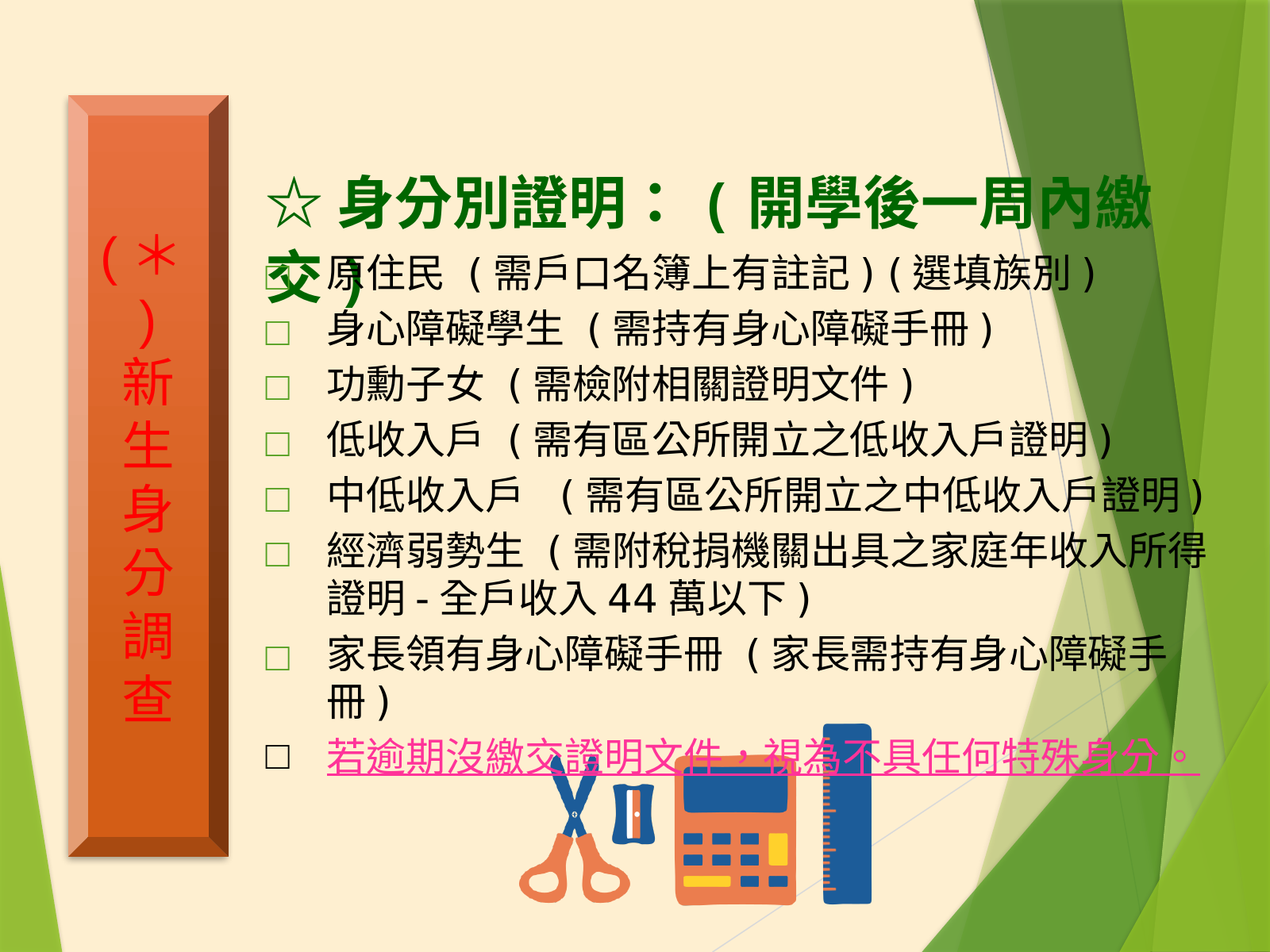

(＊)
新生身分調查
☆身分別證明：(開學後一周內繳交)
原住民 (需戶口名簿上有註記) (選填族別)
身心障礙學生 (需持有身心障礙手冊)
功勳子女 (需檢附相關證明文件)
低收入戶 (需有區公所開立之低收入戶證明)
中低收入戶  (需有區公所開立之中低收入戶證明)
經濟弱勢生 (需附稅捐機關出具之家庭年收入所得證明-全戶收入44萬以下)
家長領有身心障礙手冊 (家長需持有身心障礙手冊)
若逾期沒繳交證明文件，視為不具任何特殊身分。